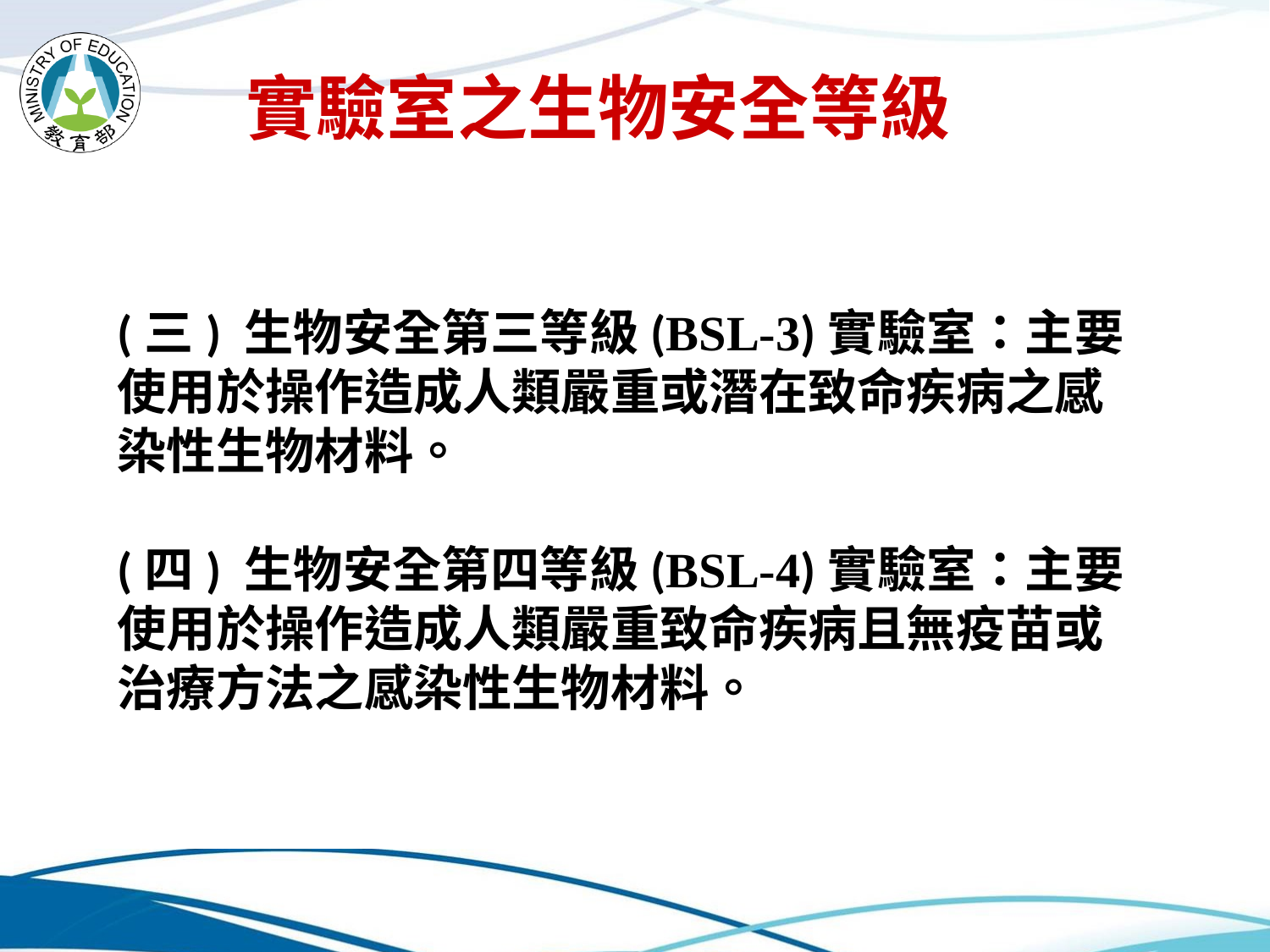

實驗室之生物安全等級

(三) 生物安全第三等級(BSL-3)實驗室：主要使用於操作造成人類嚴重或潛在致命疾病之感染性生物材料。

(四) 生物安全第四等級(BSL-4)實驗室：主要使用於操作造成人類嚴重致命疾病且無疫苗或治療方法之感染性生物材料。
38